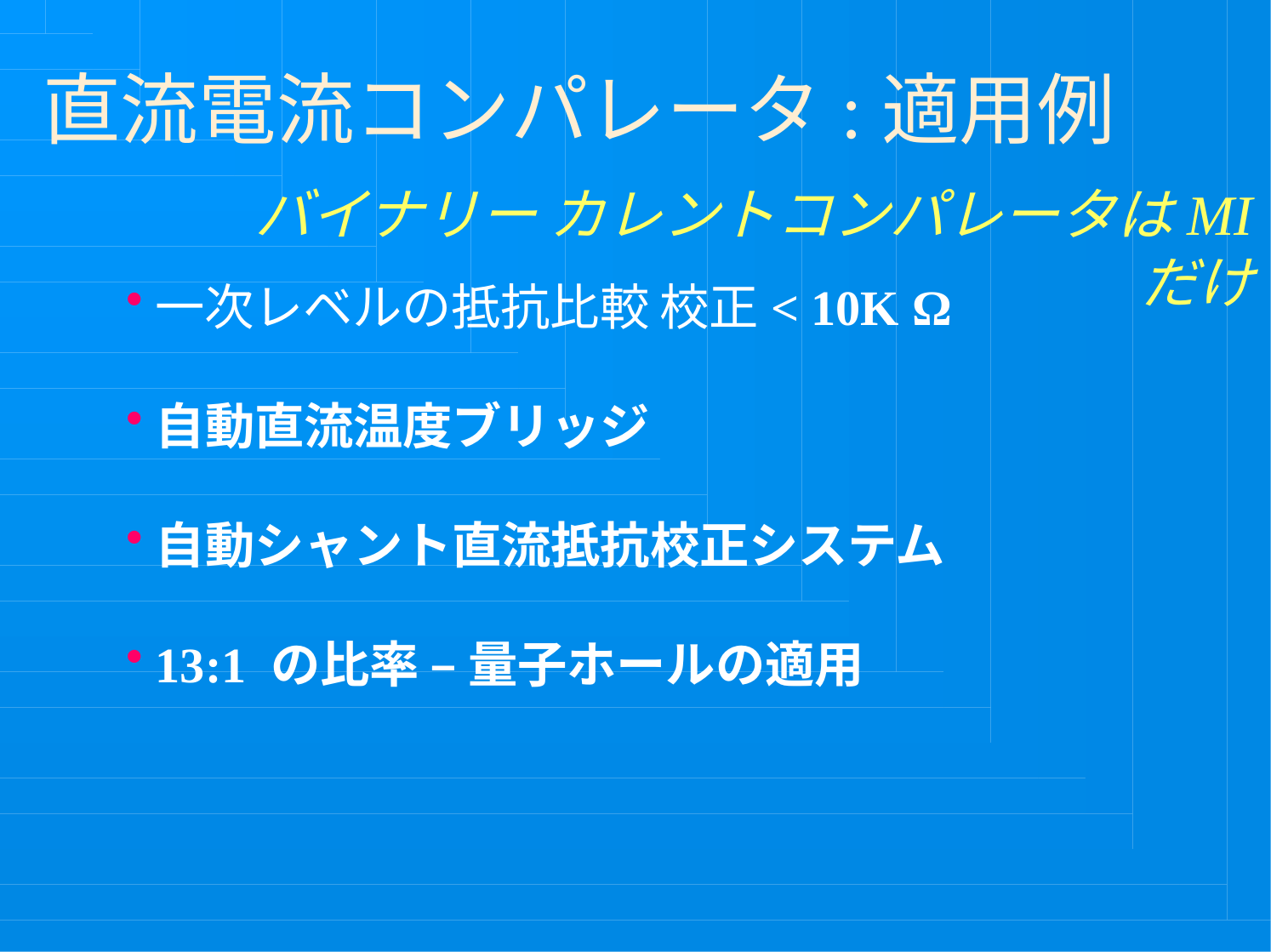

# 直流電流コンパレータ:適用例

一次レベルの抵抗比較 校正< 10K Ω

自動直流温度ブリッジ

自動シャント直流抵抗校正システム

13:1 の比率 – 量子ホールの適用

バイナリー カレントコンパレータはMIだけ